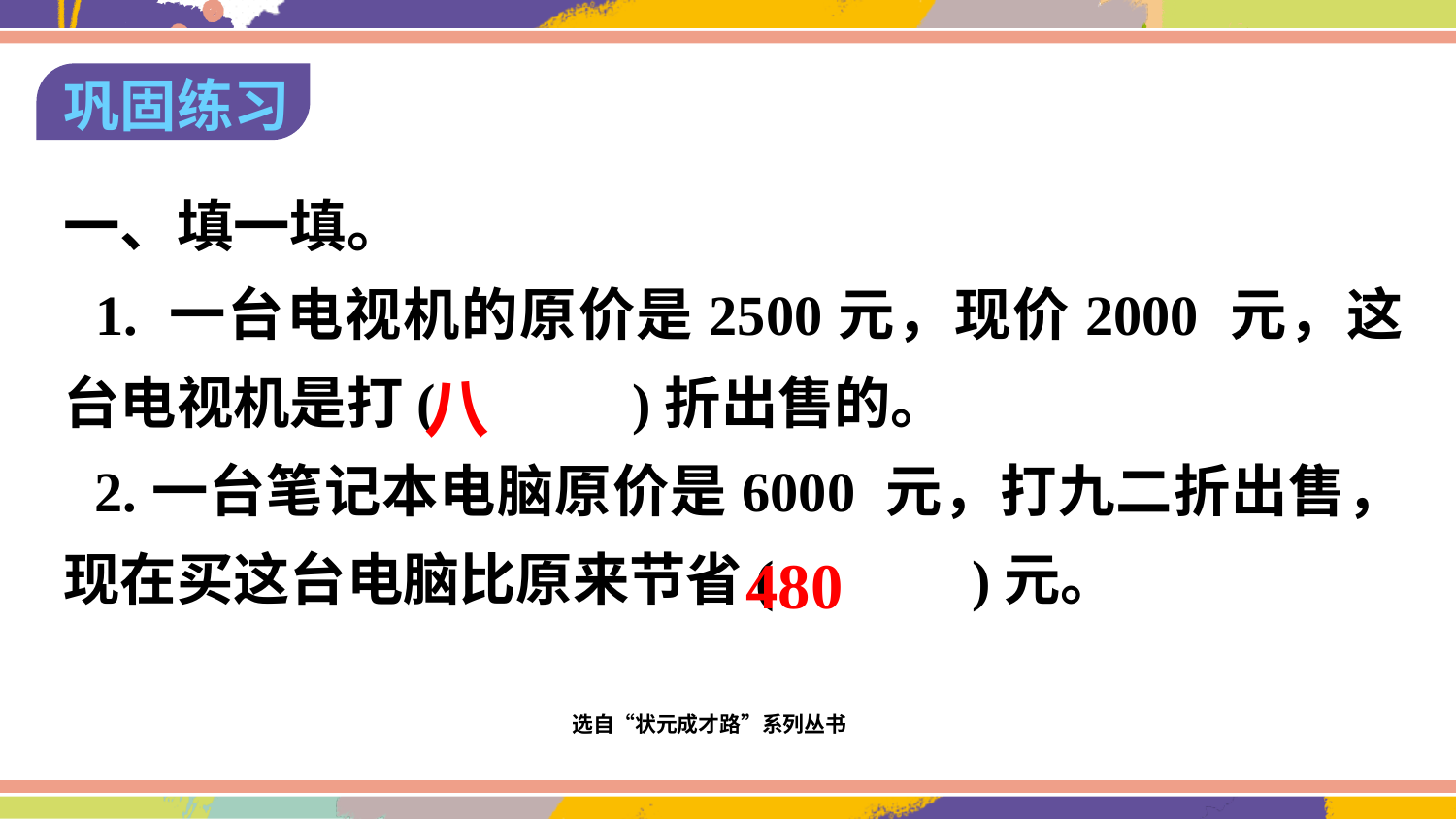

巩固练习

一、填一填。
  1. 一台电视机的原价是2500元，现价2000 元，这台电视机是打(　　　)折出售的。
  2.一台笔记本电脑原价是6000 元，打九二折出售，现在买这台电脑比原来节省(　　　)元。
八
480
选自“状元成才路”系列丛书